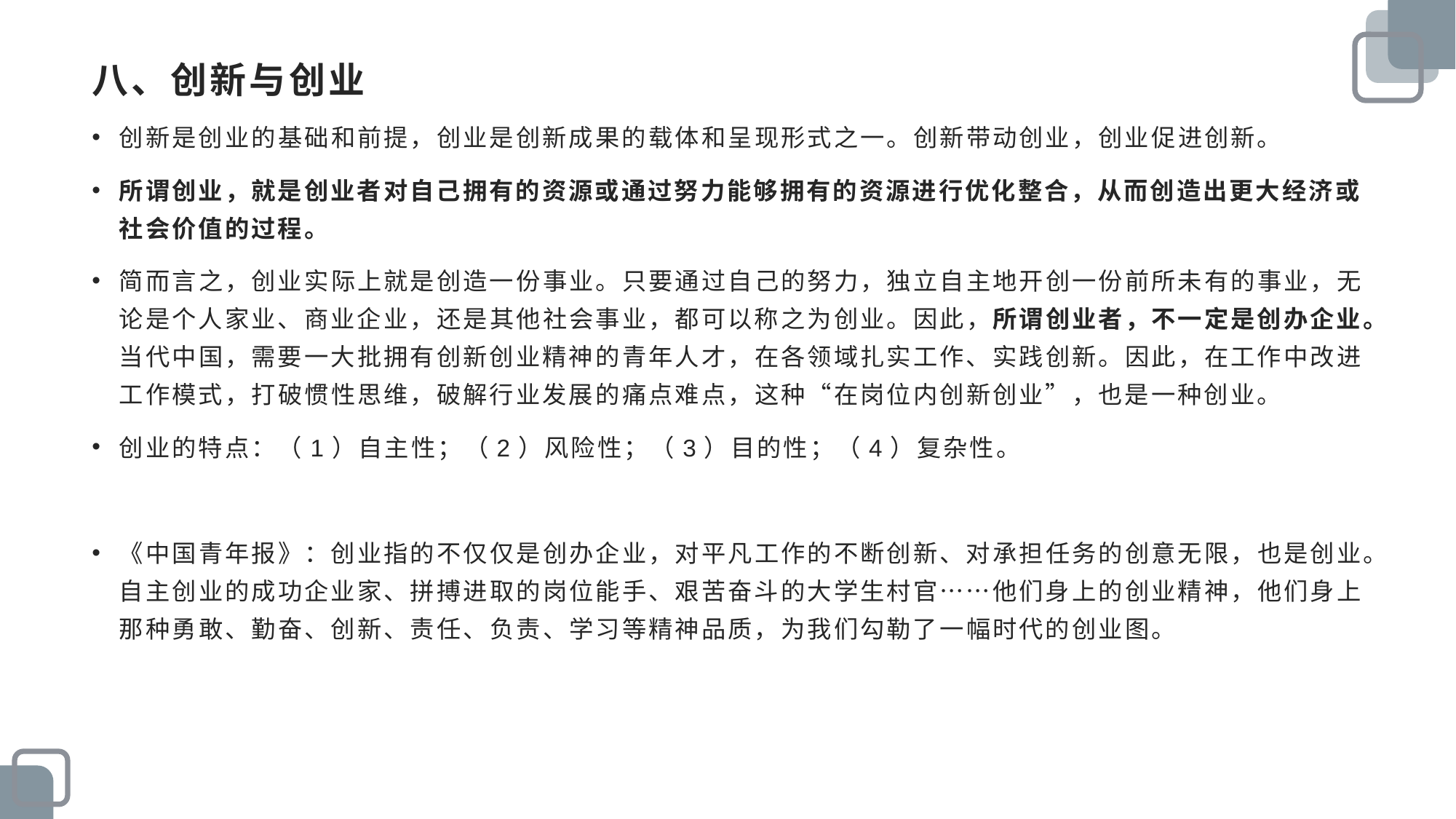

# 八、创新与创业
创新是创业的基础和前提，创业是创新成果的载体和呈现形式之一。创新带动创业，创业促进创新。
所谓创业，就是创业者对自己拥有的资源或通过努力能够拥有的资源进行优化整合，从而创造出更大经济或社会价值的过程。
简而言之，创业实际上就是创造一份事业。只要通过自己的努力，独立自主地开创一份前所未有的事业，无论是个人家业、商业企业，还是其他社会事业，都可以称之为创业。因此，所谓创业者，不一定是创办企业。当代中国，需要一大批拥有创新创业精神的青年人才，在各领域扎实工作、实践创新。因此，在工作中改进工作模式，打破惯性思维，破解行业发展的痛点难点，这种“在岗位内创新创业”，也是一种创业。
创业的特点：（1）自主性；（2）风险性；（3）目的性；（4）复杂性。

《中国青年报》：创业指的不仅仅是创办企业，对平凡工作的不断创新、对承担任务的创意无限，也是创业。自主创业的成功企业家、拼搏进取的岗位能手、艰苦奋斗的大学生村官……他们身上的创业精神，他们身上那种勇敢、勤奋、创新、责任、负责、学习等精神品质，为我们勾勒了一幅时代的创业图。